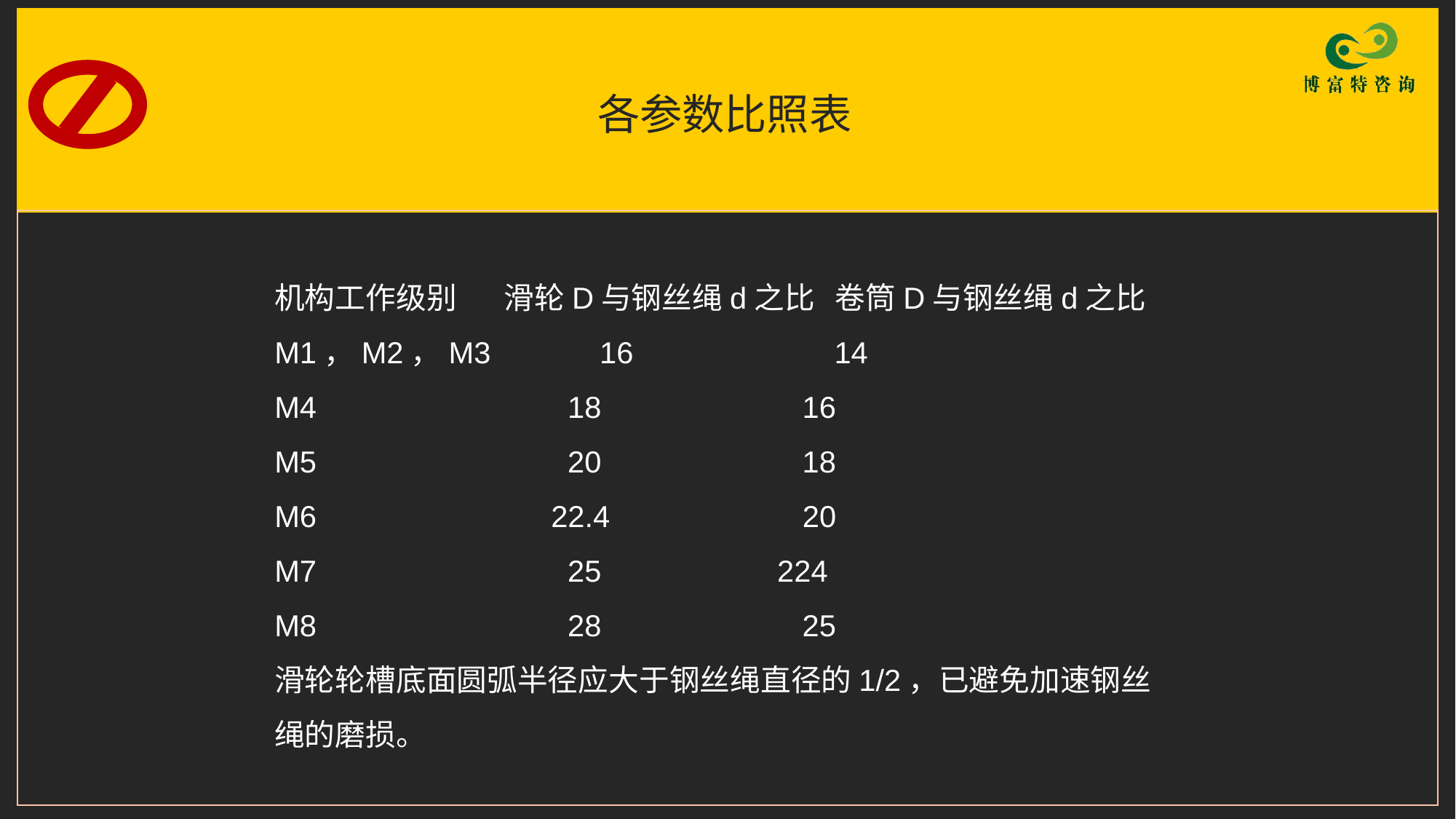

# 各参数比照表
机构工作级别       滑轮D与钢丝绳d之比   卷筒D与钢丝绳d之比
M1，M2，M3             16                        14
M4                              18                        16
M5                              20                        18
M6                            22.4                       20
M7                              25                     224
M8                              28                        25
滑轮轮槽底面圆弧半径应大于钢丝绳直径的1/2，已避免加速钢丝绳的磨损。